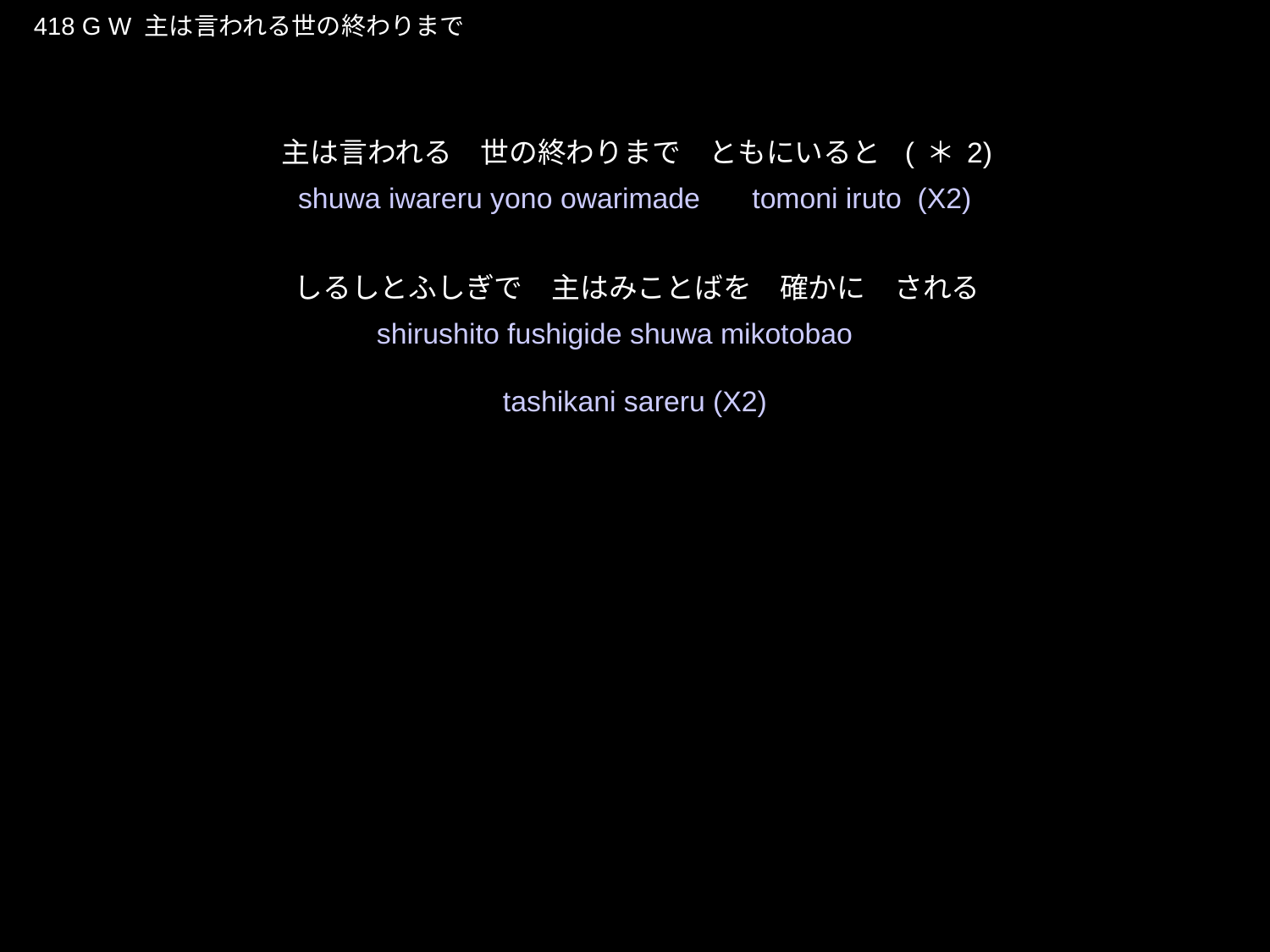

しゅはいわれるよのおわりまで
★W
418 G W 主は言われる世の終わりまで
★
主は言われる　世の終わりまで　ともにいると  (＊2)

しるしとふしぎで　主はみことばを　確かに　される
shuwa iwareru yono owarimade　tomoni iruto  (X2)

shirushito fushigide shuwa mikotobao
tashikani sareru (X2)